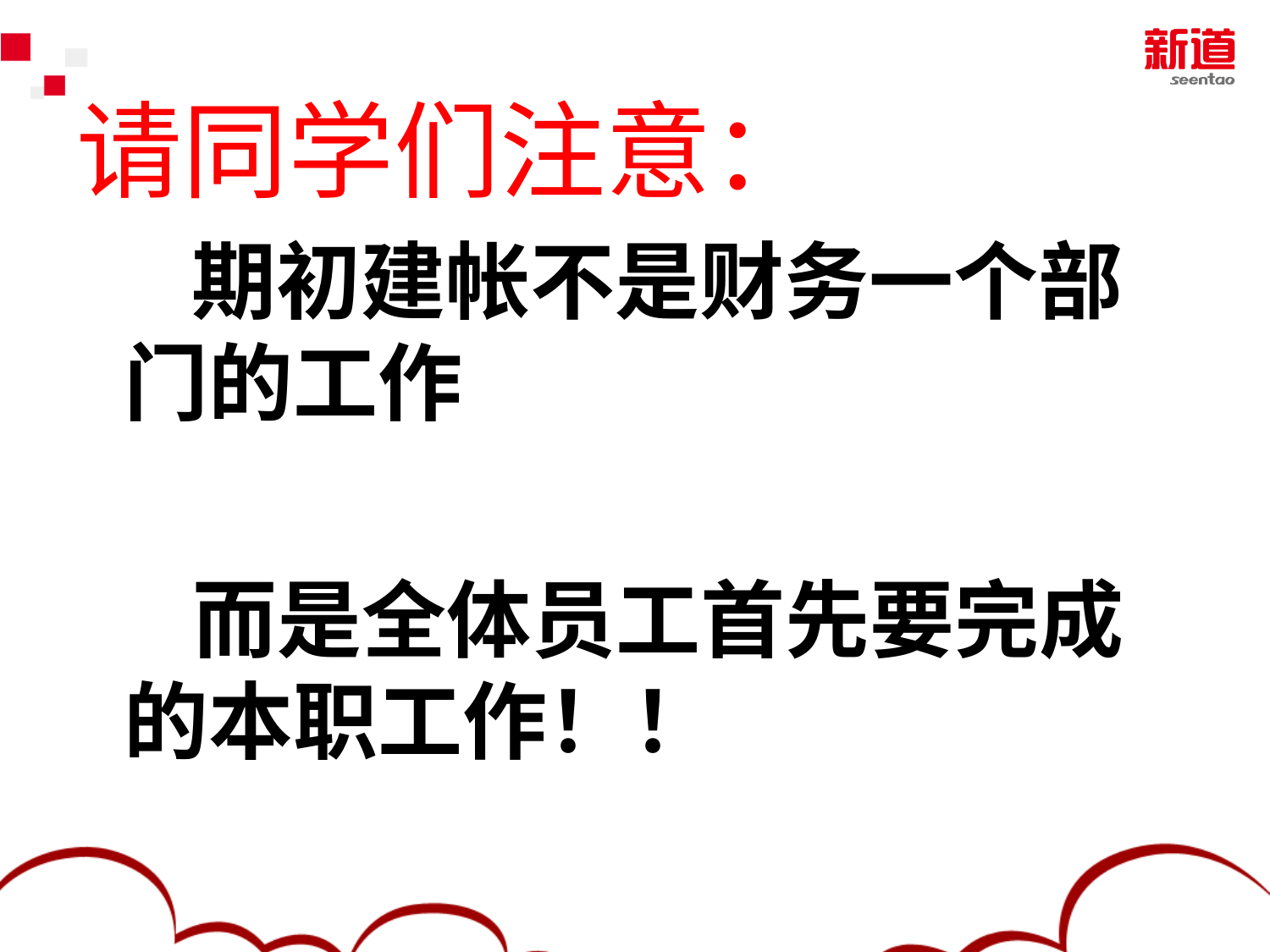

# 请同学们注意：
     期初建帐不是财务一个部门的工作

     而是全体员工首先要完成的本职工作！！